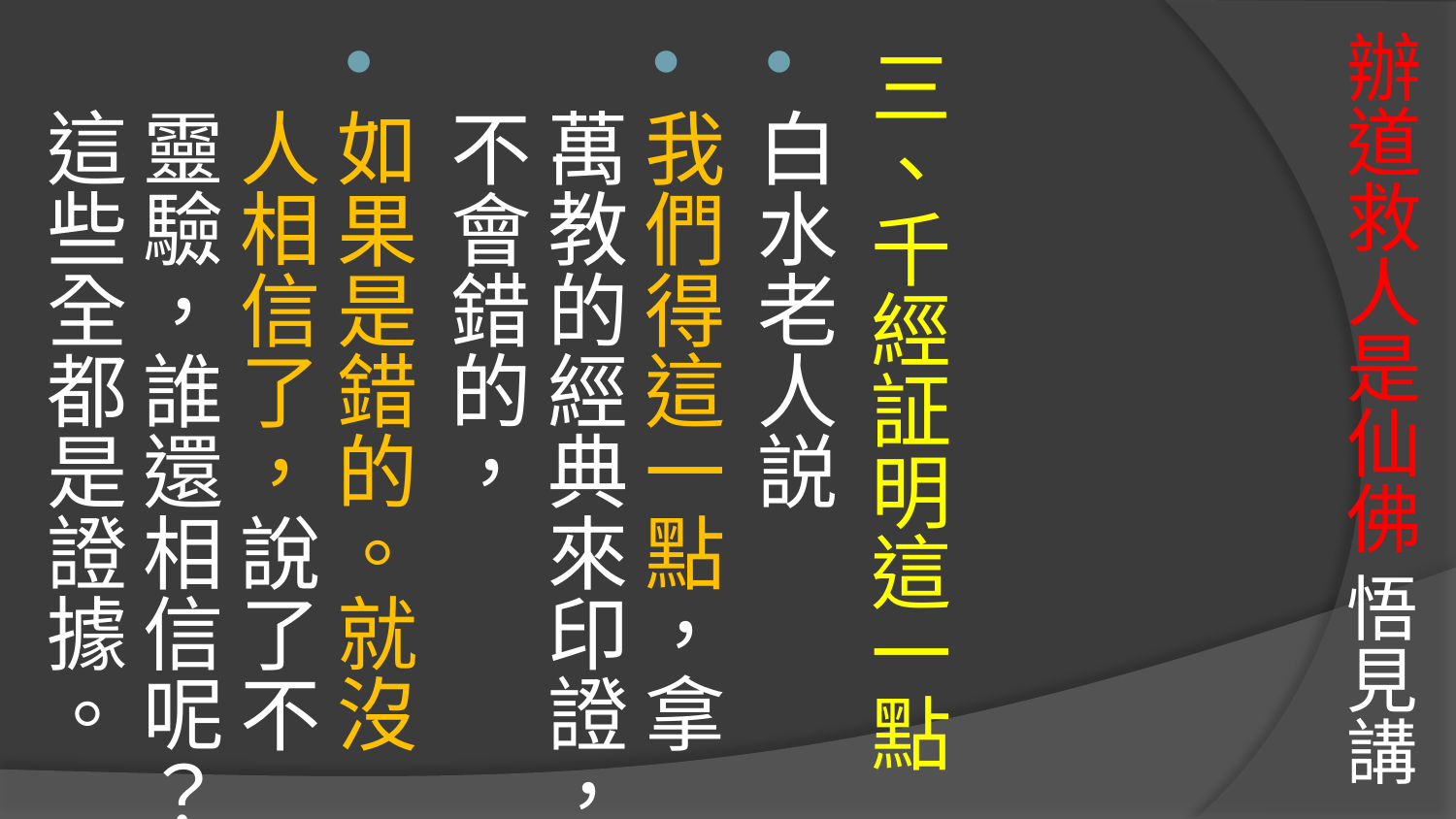

# 辦道救人是仙佛 悟見講
三、千經証明這一點
白水老人説
我們得這一點，拿萬教的經典來印證，不會錯的，
如果是錯的。就沒人相信了，說了不靈驗，誰還相信呢？這些全都是證據。